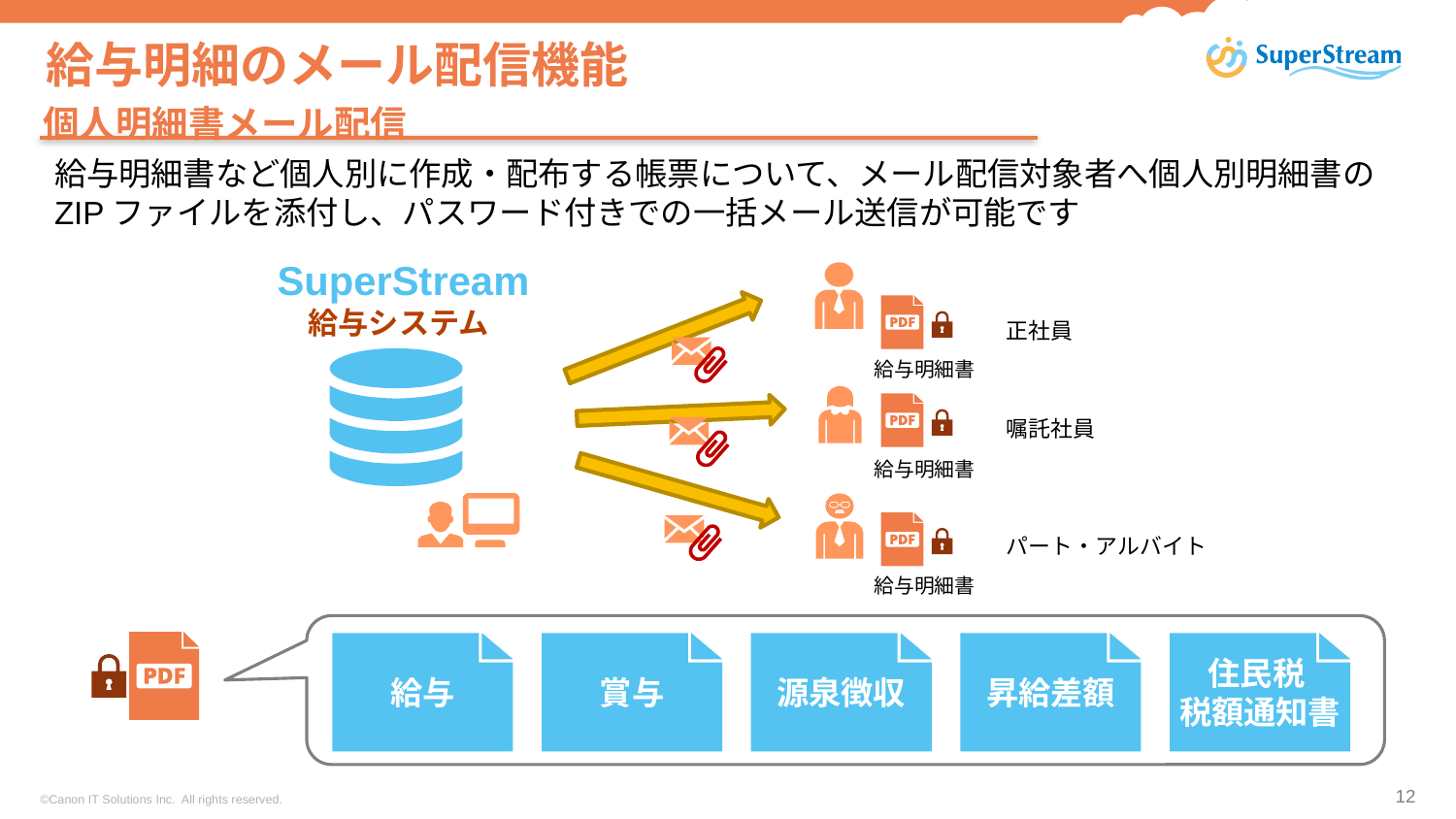

# 給与明細のメール配信機能
個人明細書メール配信
給与明細書など個人別に作成・配布する帳票について、メール配信対象者へ個人別明細書のZIPファイルを添付し、パスワード付きでの一括メール送信が可能です
SuperStream

給与システム
正社員

給与明細書

嘱託社員

給与明細書

パート・アルバイト

給与明細書
給与
賞与
源泉徴収
昇給差額

住民税
税額通知書

©Canon IT Solutions Inc.  All rights reserved.
12